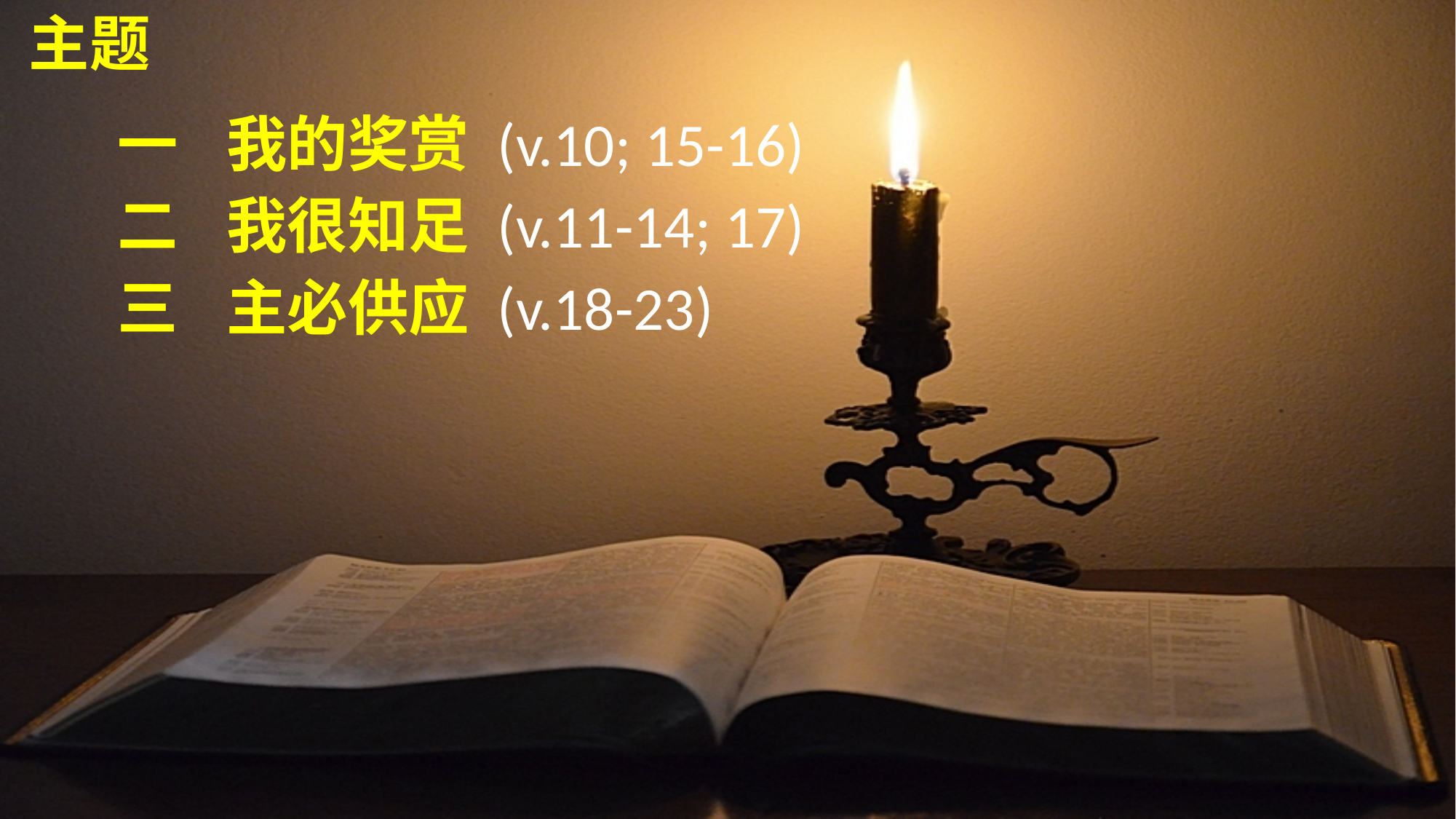

主题
	一	我的奖赏 (v.10; 15-16)
	二	我很知足 (v.11-14; 17)
	三	主必供应 (v.18-23)